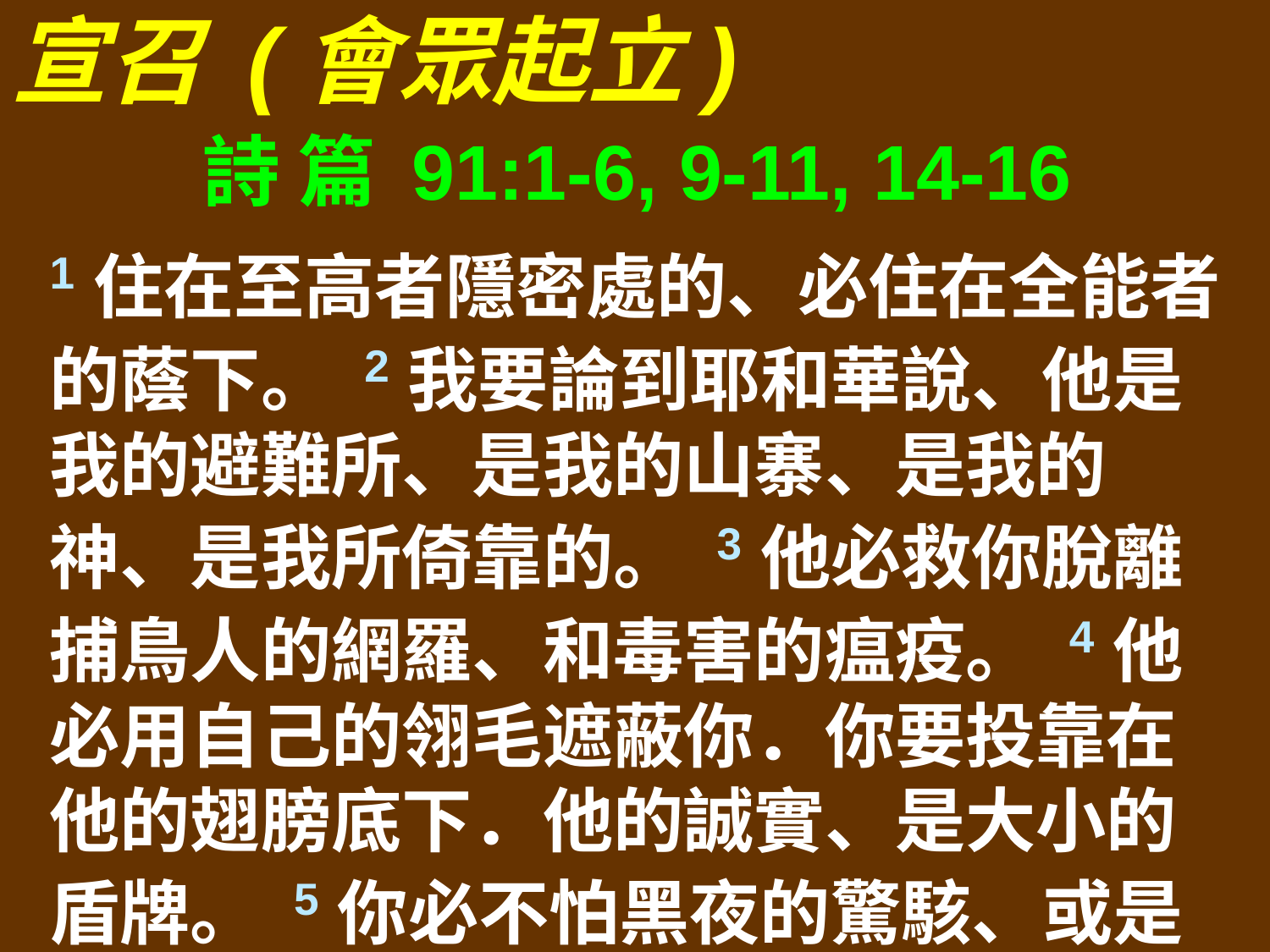

宣召 (會眾起立)
詩 篇 91:1-6, 9-11, 14-16
1住在至高者隱密處的、必住在全能者的蔭下。 2我要論到耶和華說、他是我的避難所、是我的山寨、是我的　神、是我所倚靠的。 3他必救你脫離捕鳥人的網羅、和毒害的瘟疫。 4他必用自己的翎毛遮蔽你．你要投靠在他的翅膀底下．他的誠實、是大小的盾牌。 5你必不怕黑夜的驚駭、或是白日飛的箭．